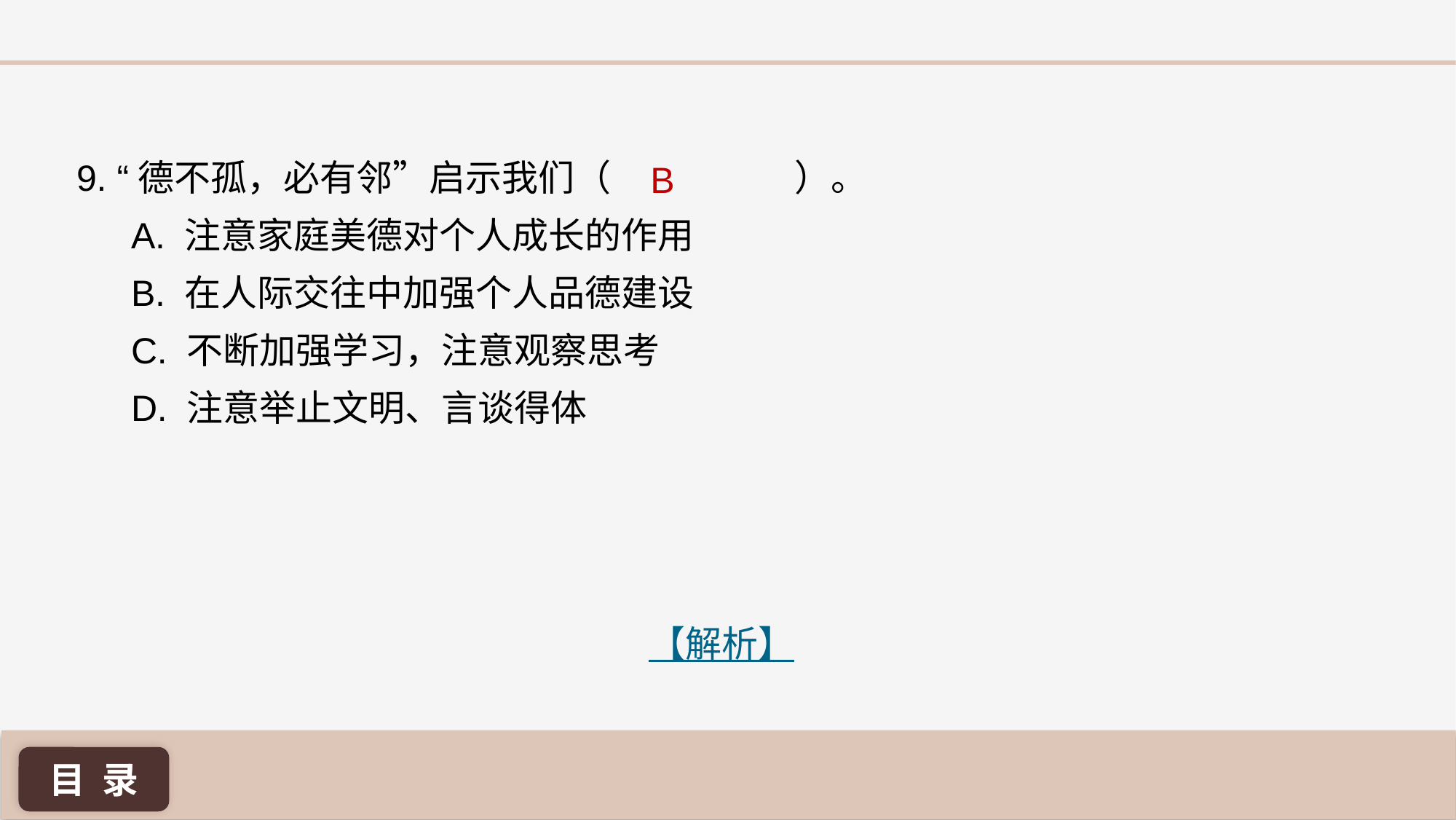

B
9. “德不孤，必有邻”启示我们（		 ）。
A. 注意家庭美德对个人成长的作用
B. 在人际交往中加强个人品德建设
C. 不断加强学习，注意观察思考
D. 注意举止文明、言谈得体
【解析】